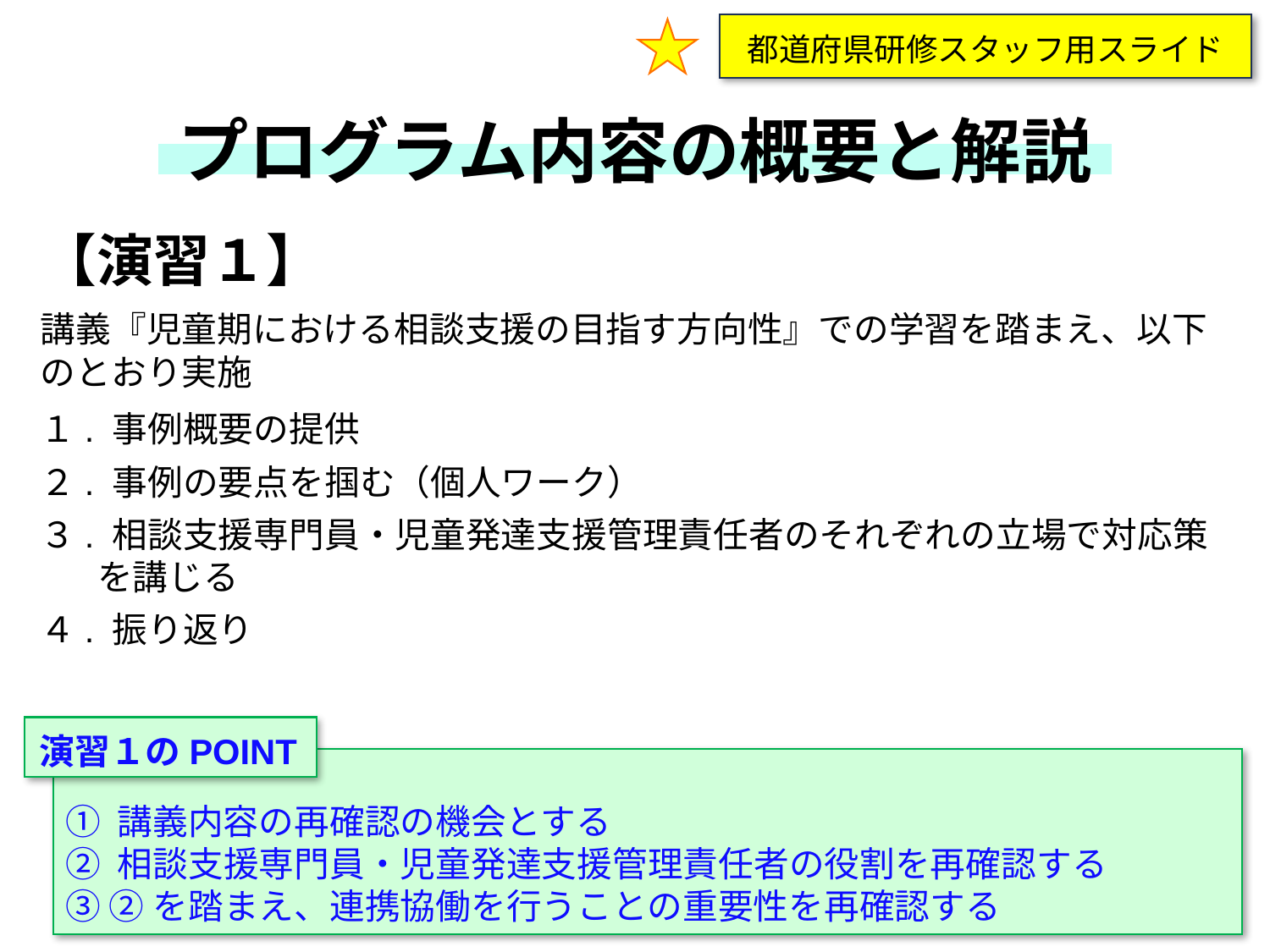

都道府県研修スタッフ用スライド

プログラム内容の概要と解説

【演習１】

講義『児童期における相談支援の目指す方向性』での学習を踏まえ、以下のとおり実施

１. 事例概要の提供

２. 事例の要点を掴む（個人ワーク）

３. 相談支援専門員・児童発達支援管理責任者のそれぞれの立場で対応策を講じる

４. 振り返り

演習１のPOINT

① 講義内容の再確認の機会とする
② 相談支援専門員・児童発達支援管理責任者の役割を再確認する
③ ②を踏まえ、連携協働を行うことの重要性を再確認する